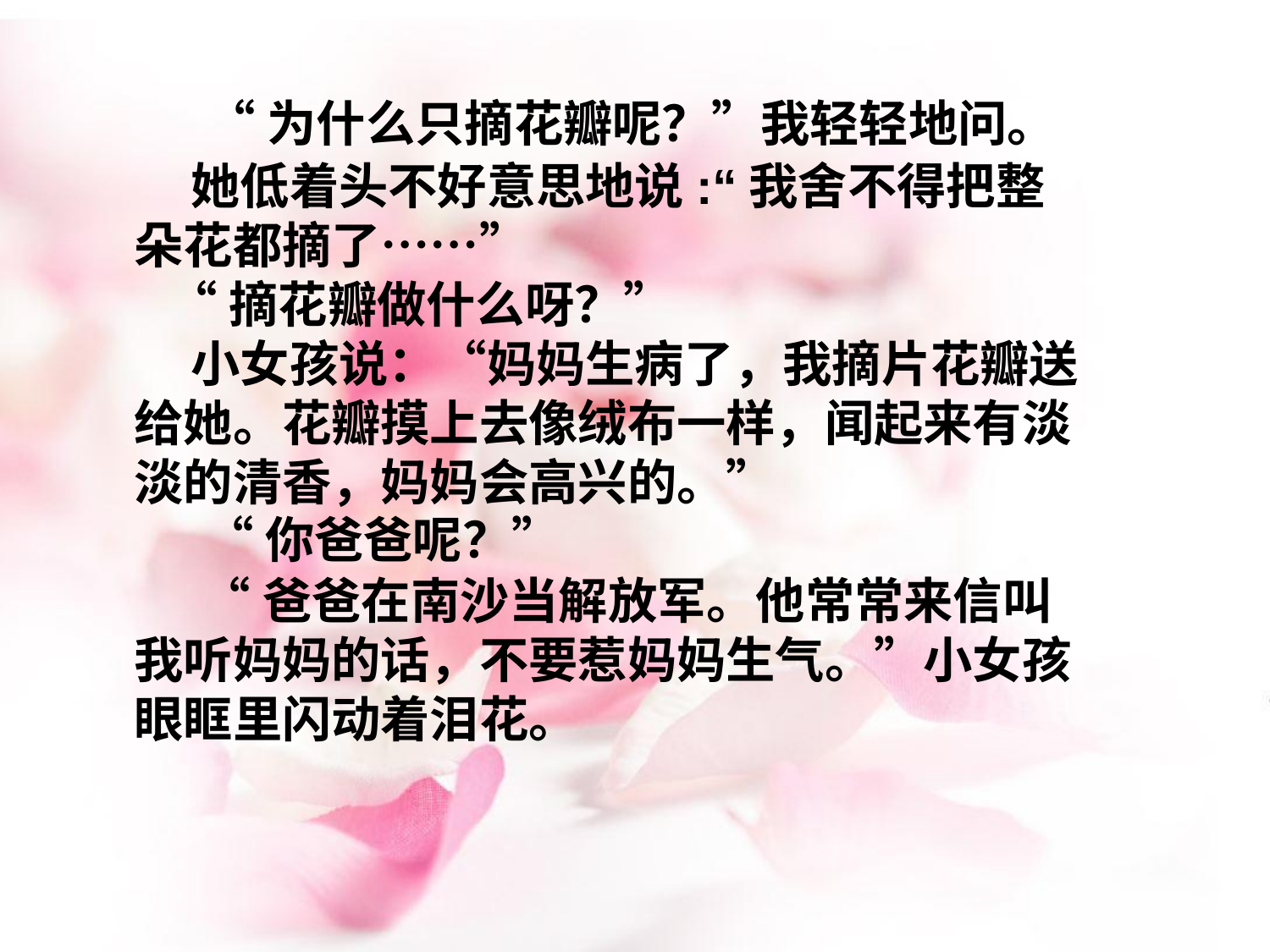

“为什么只摘花瓣呢？”我轻轻地问。
    她低着头不好意思地说:“我舍不得把整朵花都摘了……”
   “摘花瓣做什么呀？”
    小女孩说：“妈妈生病了，我摘片花瓣送给她。花瓣摸上去像绒布一样，闻起来有淡淡的清香，妈妈会高兴的。”

      “爸爸在南沙当解放军。他常常来信叫我听妈妈的话，不要惹妈妈生气。”小女孩眼眶里闪动着泪花。

“你爸爸呢？”